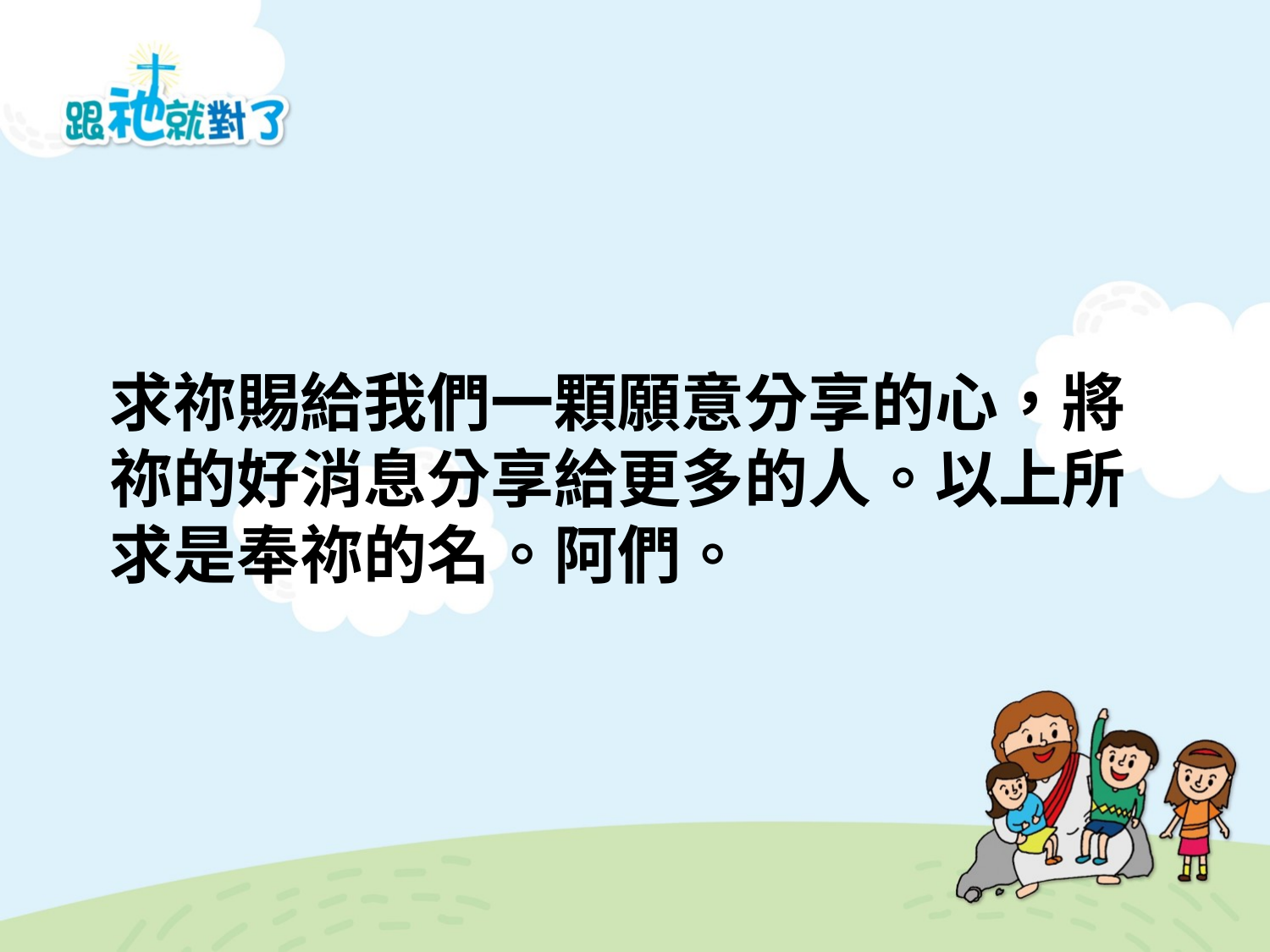

求祢賜給我們一顆願意分享的心，將祢的好消息分享給更多的人。以上所求是奉祢的名。阿們。